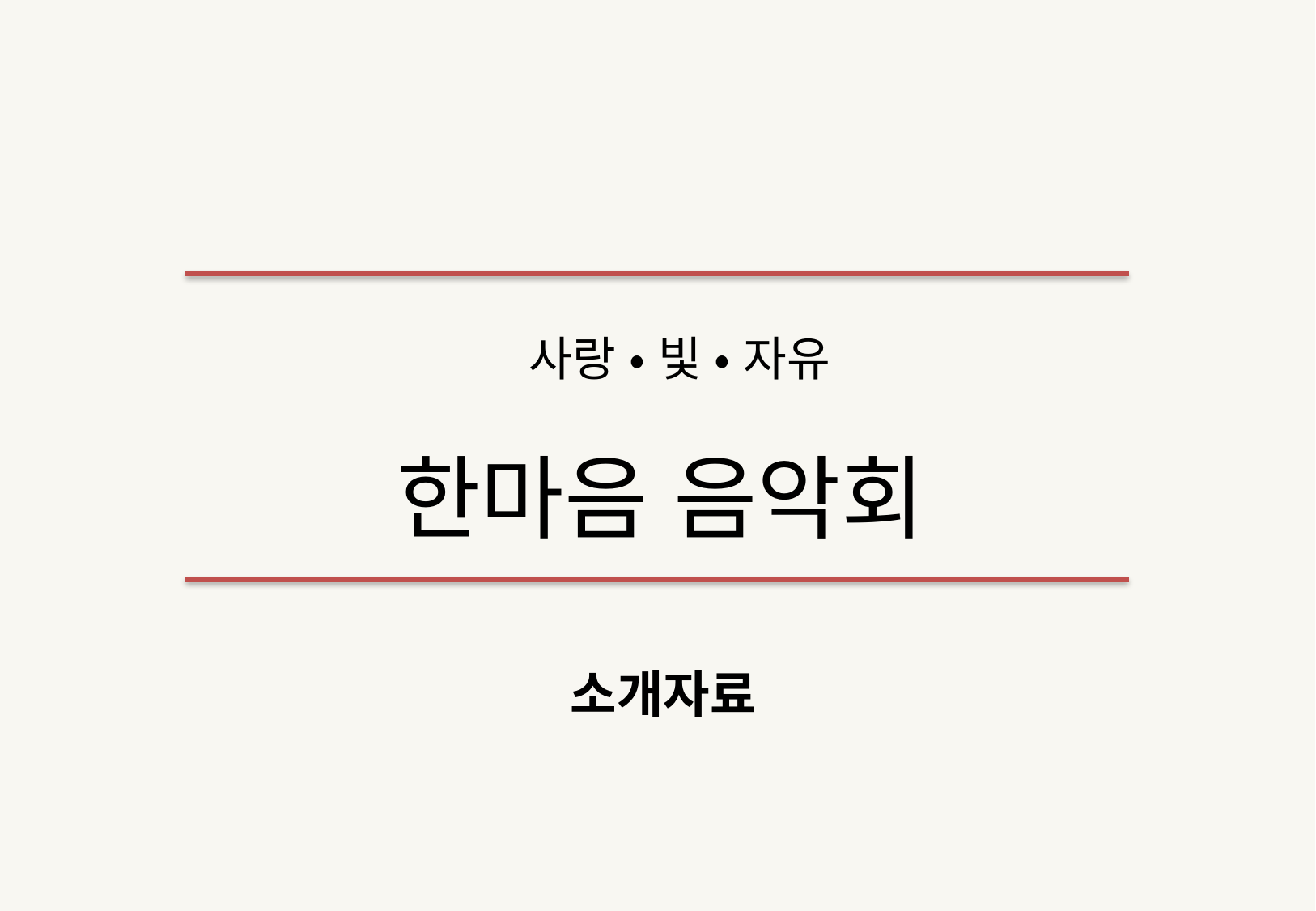

사랑 • 빛 • 자유
한마음 음악회
소개자료